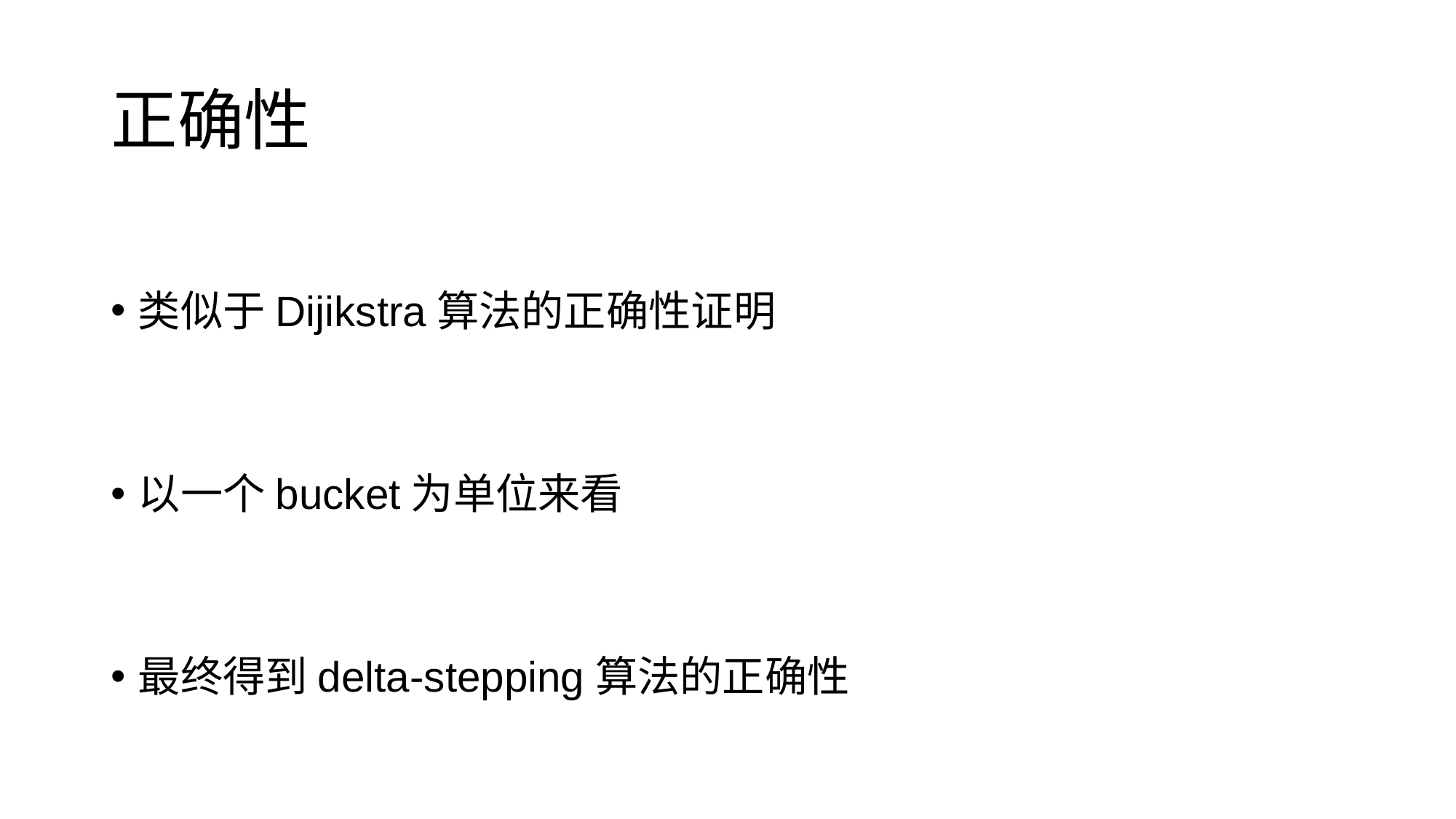

# 正确性

类似于Dijikstra算法的正确性证明

以一个bucket为单位来看

最终得到delta-stepping算法的正确性